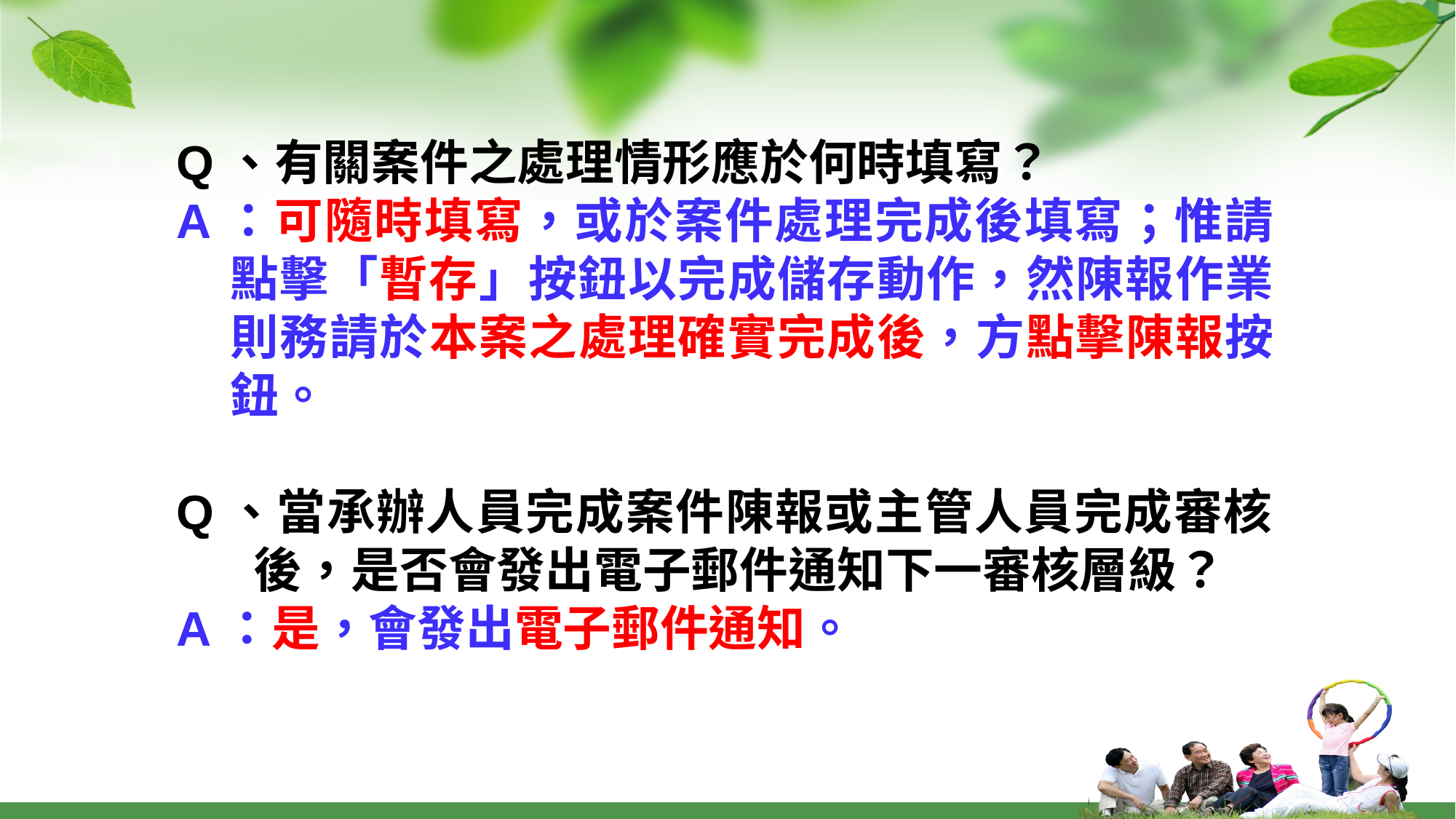

Q、有關案件之處理情形應於何時填寫？
A：可隨時填寫，或於案件處理完成後填寫；惟請點擊「暫存」按鈕以完成儲存動作，然陳報作業則務請於本案之處理確實完成後，方點擊陳報按鈕。

Q、當承辦人員完成案件陳報或主管人員完成審核
       後，是否會發出電子郵件通知下一審核層級？
A：是，會發出電子郵件通知。